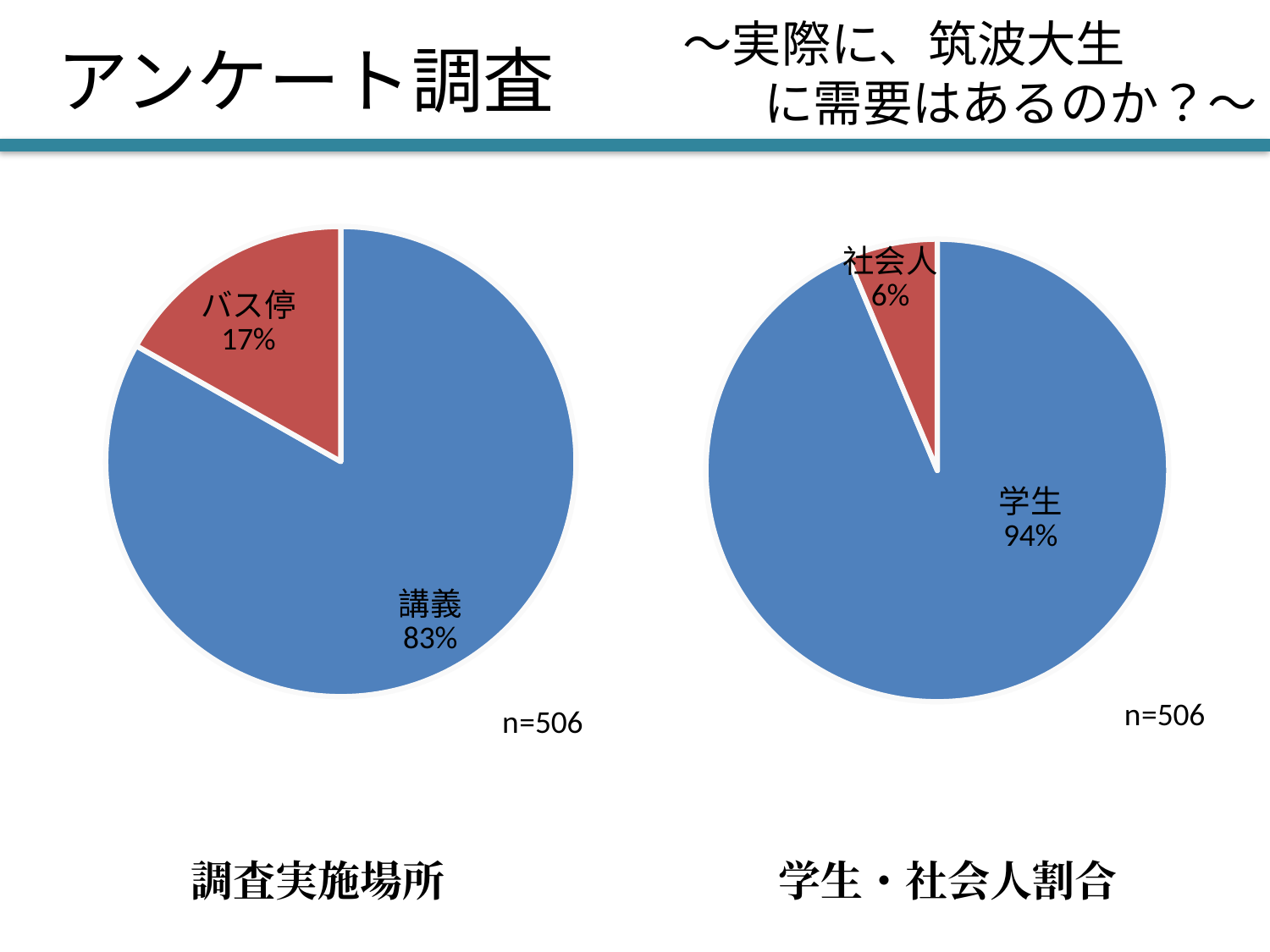

〜実際に、筑波大生
に需要はあるのか？〜
# アンケート調査

### Chart

| Category |  |
|---|---|
| 講義 | 421.0 |
| バス停 | 85.0 |

### Chart

| Category |  |
|---|---|
| 学生 | 474.0 |
| 社会人 | 32.0 |